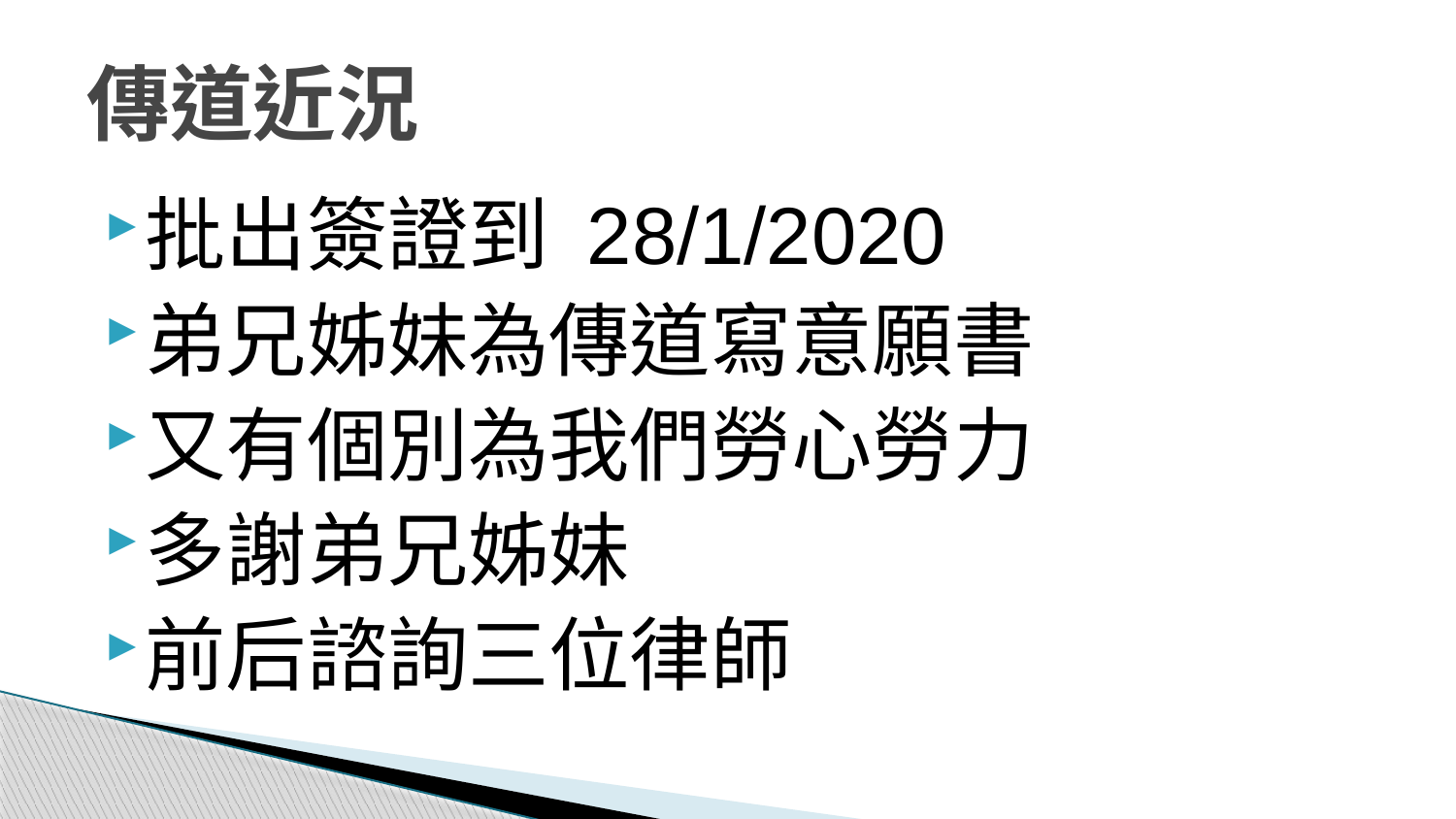

# 傳道近況
批出簽證到 28/1/2020
弟兄姊妹為傳道寫意願書
又有個別為我們勞心勞力
多謝弟兄姊妹
前后諮詢三位律師